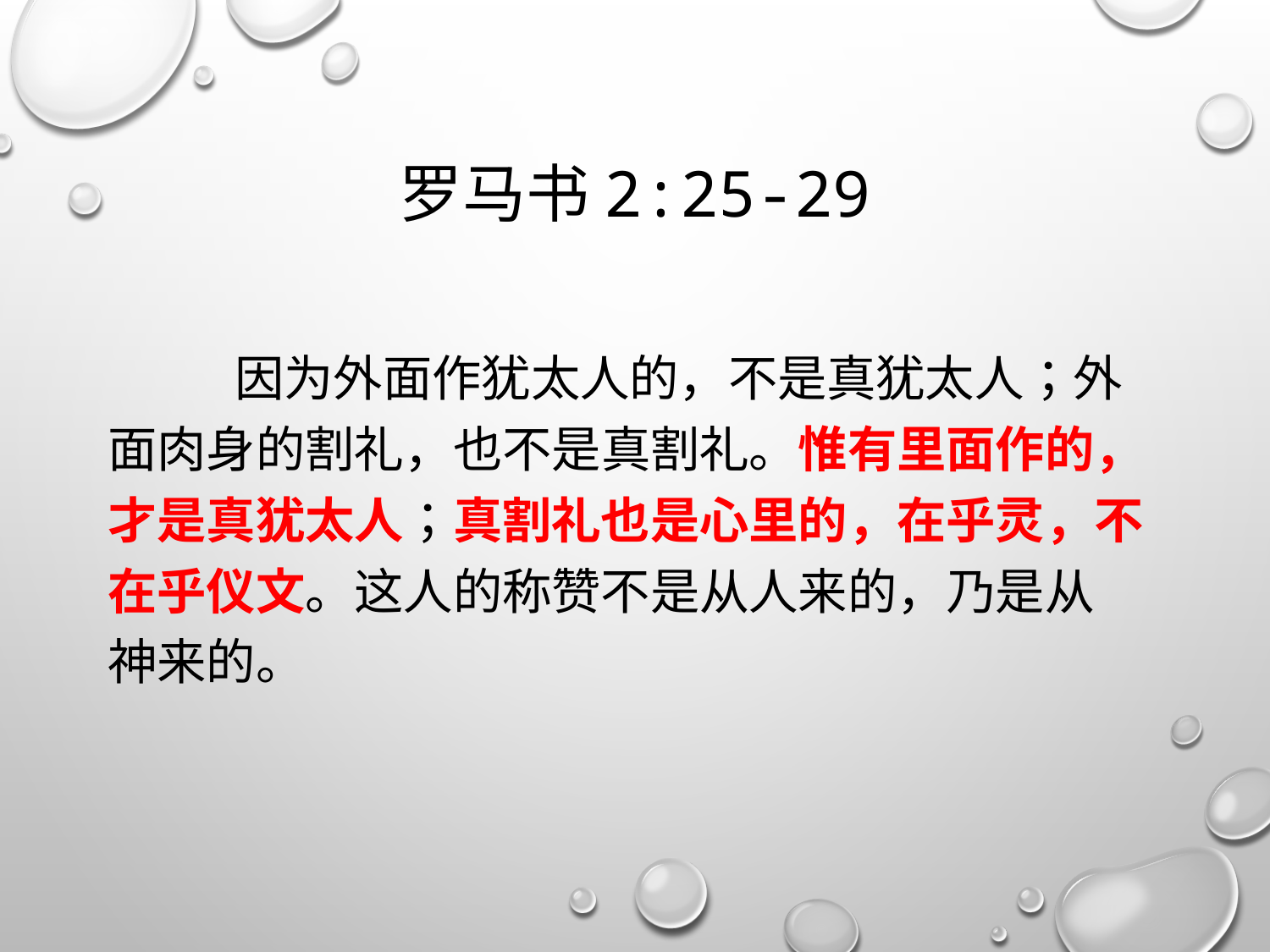

# 罗马书2:25-29
	因为外面作犹太人的，不是真犹太人；外面肉身的割礼，也不是真割礼。惟有里面作的，才是真犹太人；真割礼也是心里的，在乎灵，不在乎仪文。这人的称赞不是从人来的，乃是从　神来的。